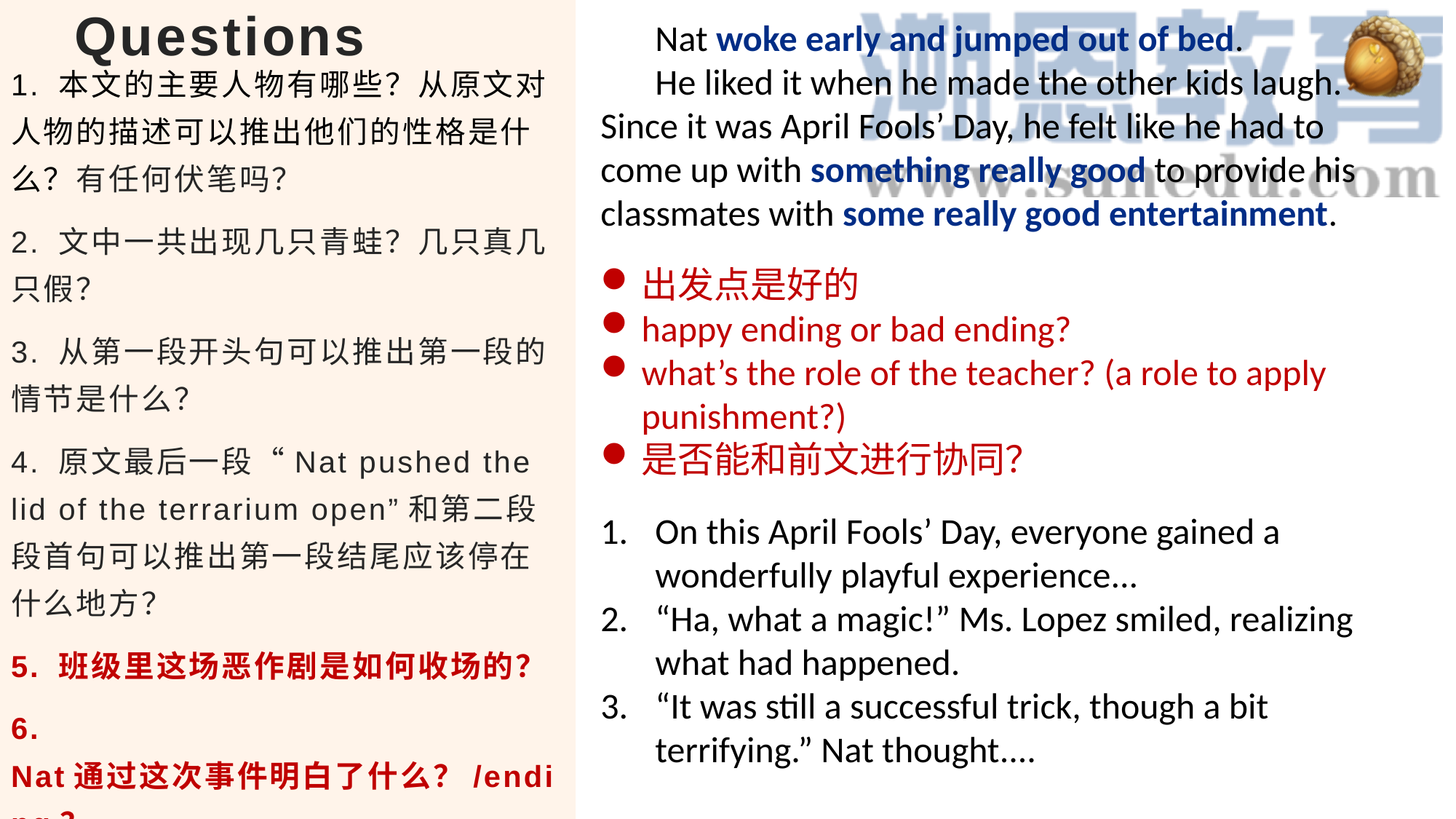

# Questions
Nat woke early and jumped out of bed.
He liked it when he made the other kids laugh. Since it was April Fools’ Day, he felt like he had to come up with something really good to provide his classmates with some really good entertainment.
1. 本文的主要人物有哪些？从原文对人物的描述可以推出他们的性格是什么？有任何伏笔吗？
2. 文中一共出现几只青蛙？几只真几只假？
3. 从第一段开头句可以推出第一段的情节是什么？
4. 原文最后一段“Nat pushed the lid of the terrarium open”和第二段段首句可以推出第一段结尾应该停在什么地方？
5. 班级里这场恶作剧是如何收场的？
6. Nat通过这次事件明白了什么？/ending？
出发点是好的
happy ending or bad ending?
what’s the role of the teacher? (a role to apply punishment?)
是否能和前文进行协同？
On this April Fools’ Day, everyone gained a wonderfully playful experience...
“Ha, what a magic!” Ms. Lopez smiled, realizing what had happened.
“It was still a successful trick, though a bit terrifying.” Nat thought....